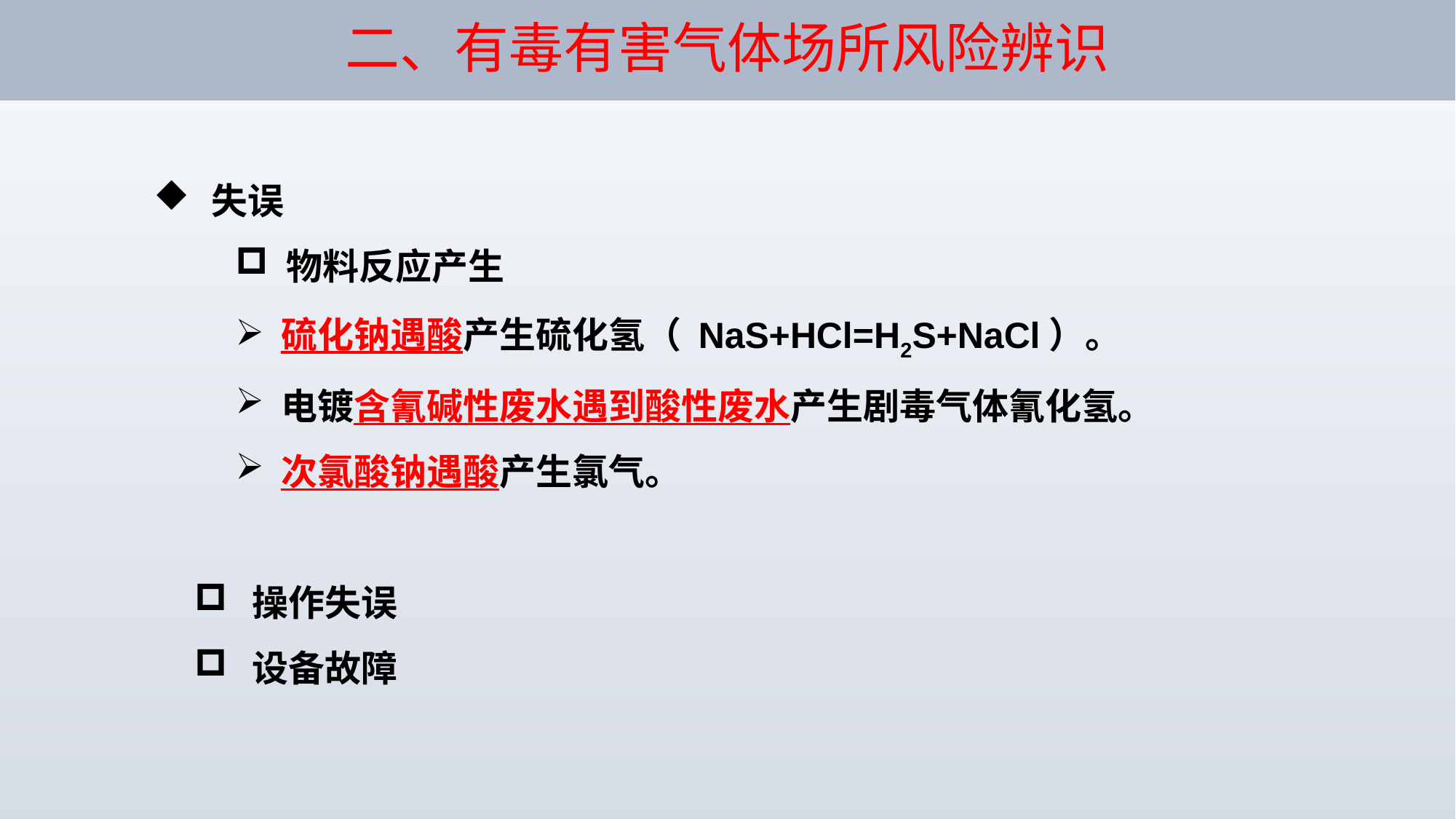

# 二、有毒有害气体场所风险辨识
 失误
 物料反应产生
 硫化钠遇酸产生硫化氢（ NaS+HCl=H2S+NaCl）。
 电镀含氰碱性废水遇到酸性废水产生剧毒气体氰化氢。
 次氯酸钠遇酸产生氯气。

 操作失误
 设备故障